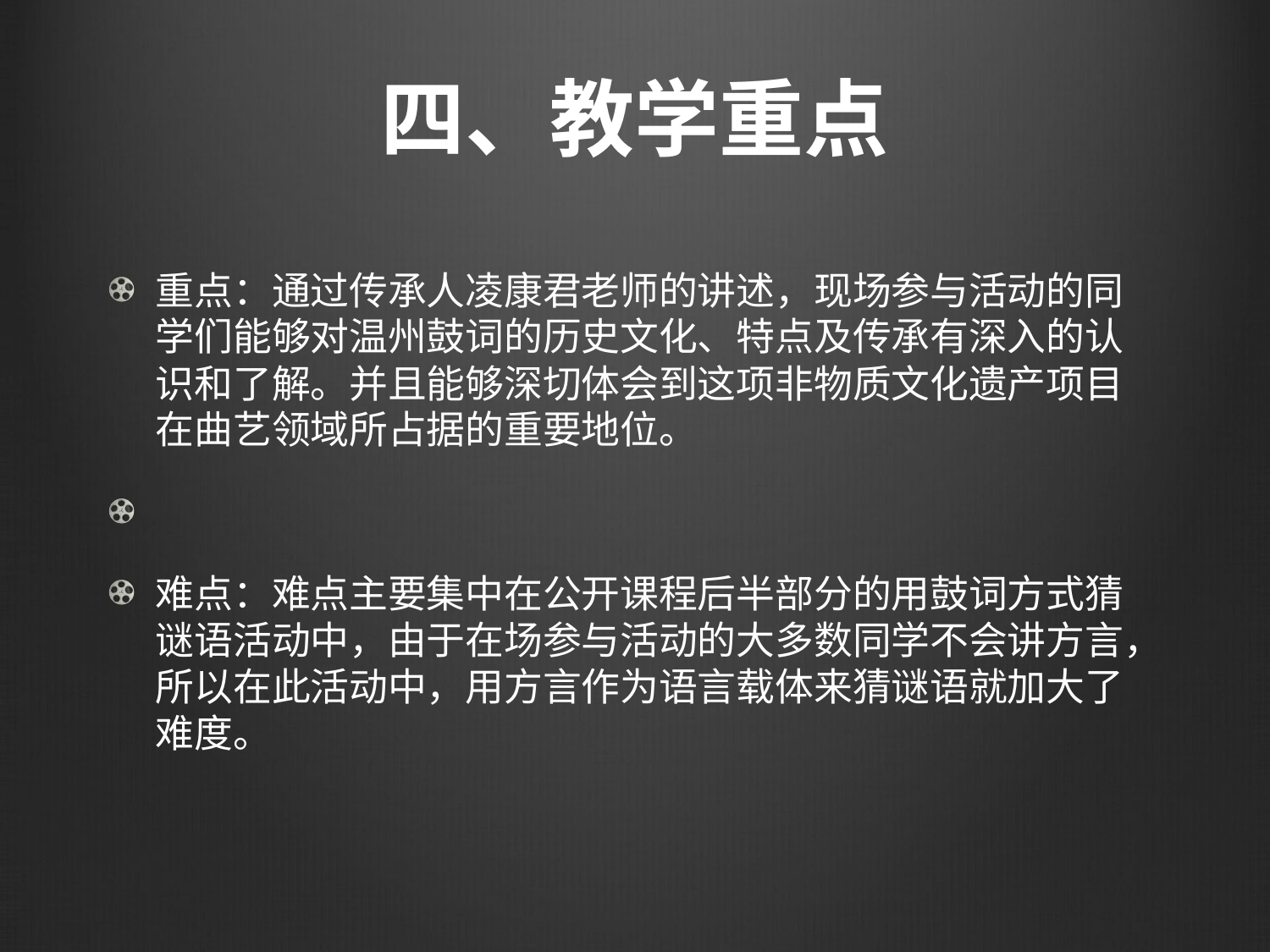

# 四、教学重点
重点：通过传承人凌康君老师的讲述，现场参与活动的同学们能够对温州鼓词的历史文化、特点及传承有深入的认识和了解。并且能够深切体会到这项非物质文化遗产项目在曲艺领域所占据的重要地位。

难点：难点主要集中在公开课程后半部分的用鼓词方式猜谜语活动中，由于在场参与活动的大多数同学不会讲方言，所以在此活动中，用方言作为语言载体来猜谜语就加大了难度。